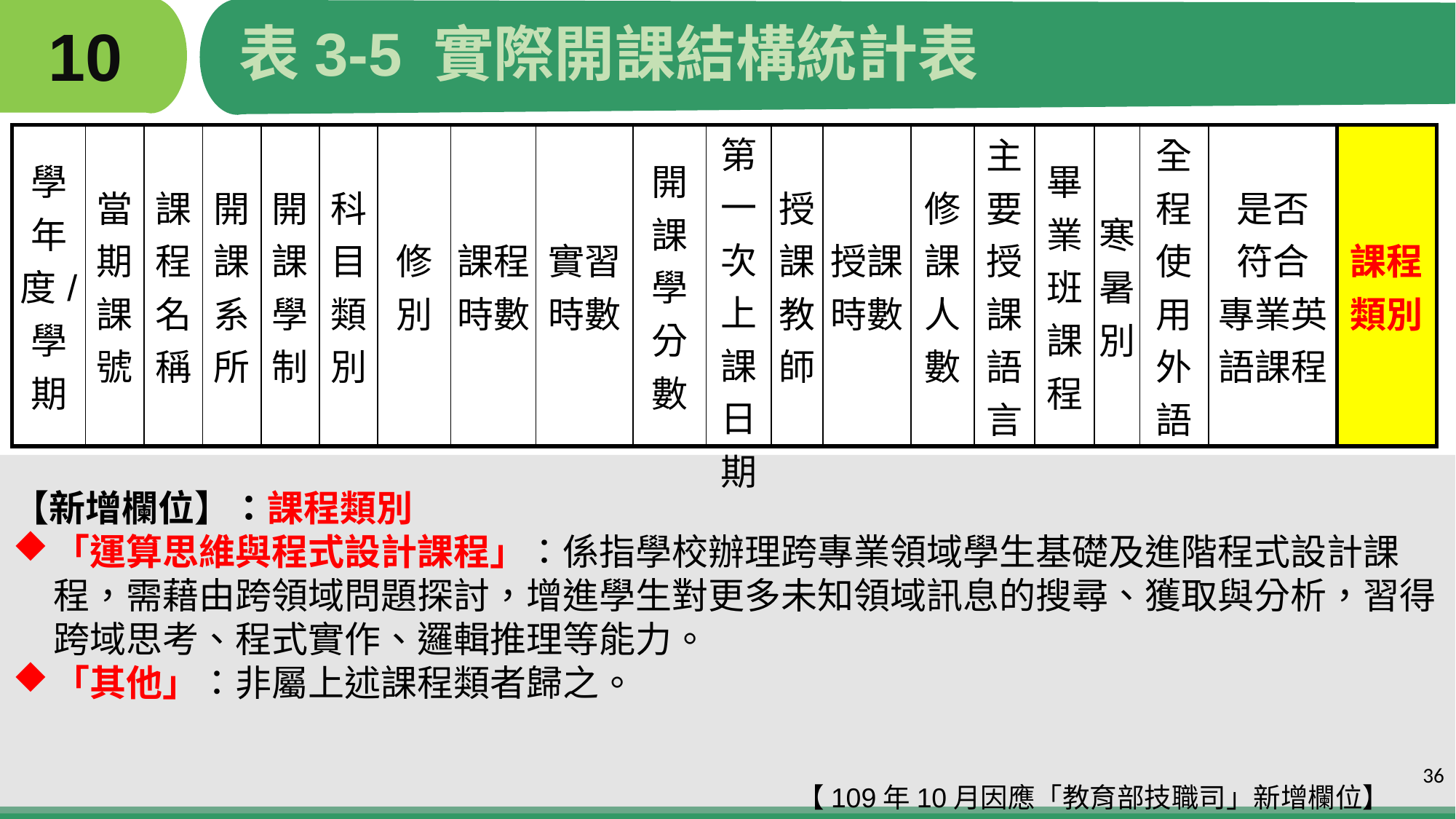

# 10
表3-5 實際開課結構統計表
| 學年度/ 學期 | 當期 課號 | 課程名稱 | 開課系所 | 開課學制 | 科目類別 | 修 別 | 課程時數 | 實習時數 | 開 課 學分數 | 第一次 上課日期 | 授課教師 | 授課 時數 | 修課 人數 | 主要授課語言 | 畢業班課程 | 寒暑別 | 全程使用外語 | 是否 符合 專業英語課程 | 課程 類別 |
| --- | --- | --- | --- | --- | --- | --- | --- | --- | --- | --- | --- | --- | --- | --- | --- | --- | --- | --- | --- |
【新增欄位】：課程類別
「運算思維與程式設計課程」：係指學校辦理跨專業領域學生基礎及進階程式設計課程，需藉由跨領域問題探討，增進學生對更多未知領域訊息的搜尋、獲取與分析，習得跨域思考、程式實作、邏輯推理等能力。
「其他」：非屬上述課程類者歸之。

                                                                                                                     【109年10月因應「教育部技職司」新增欄位】

36